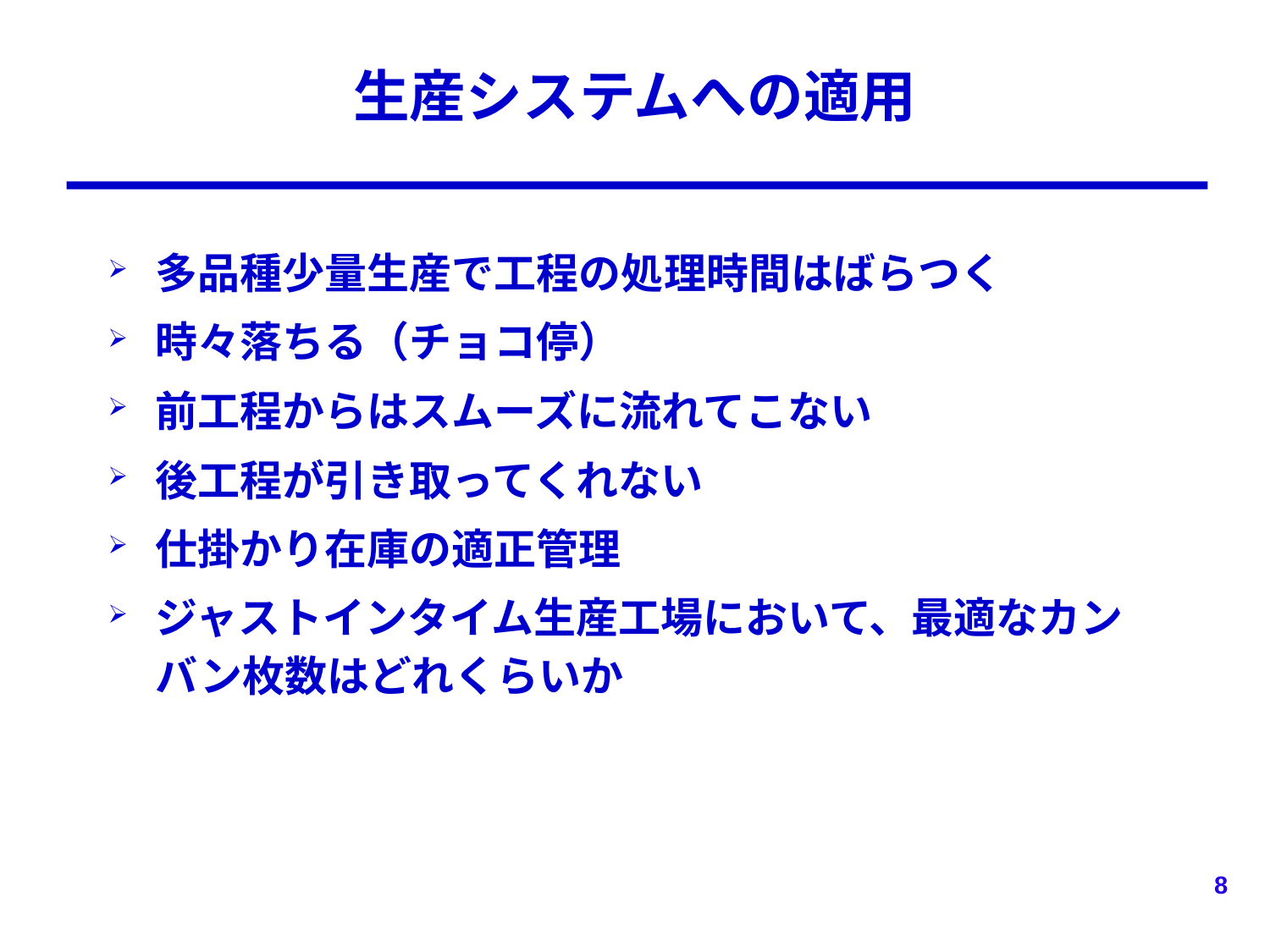

# 生産システムへの適用
多品種少量生産で工程の処理時間はばらつく
時々落ちる（チョコ停）
前工程からはスムーズに流れてこない
後工程が引き取ってくれない
仕掛かり在庫の適正管理
ジャストインタイム生産工場において、最適なカンバン枚数はどれくらいか
8